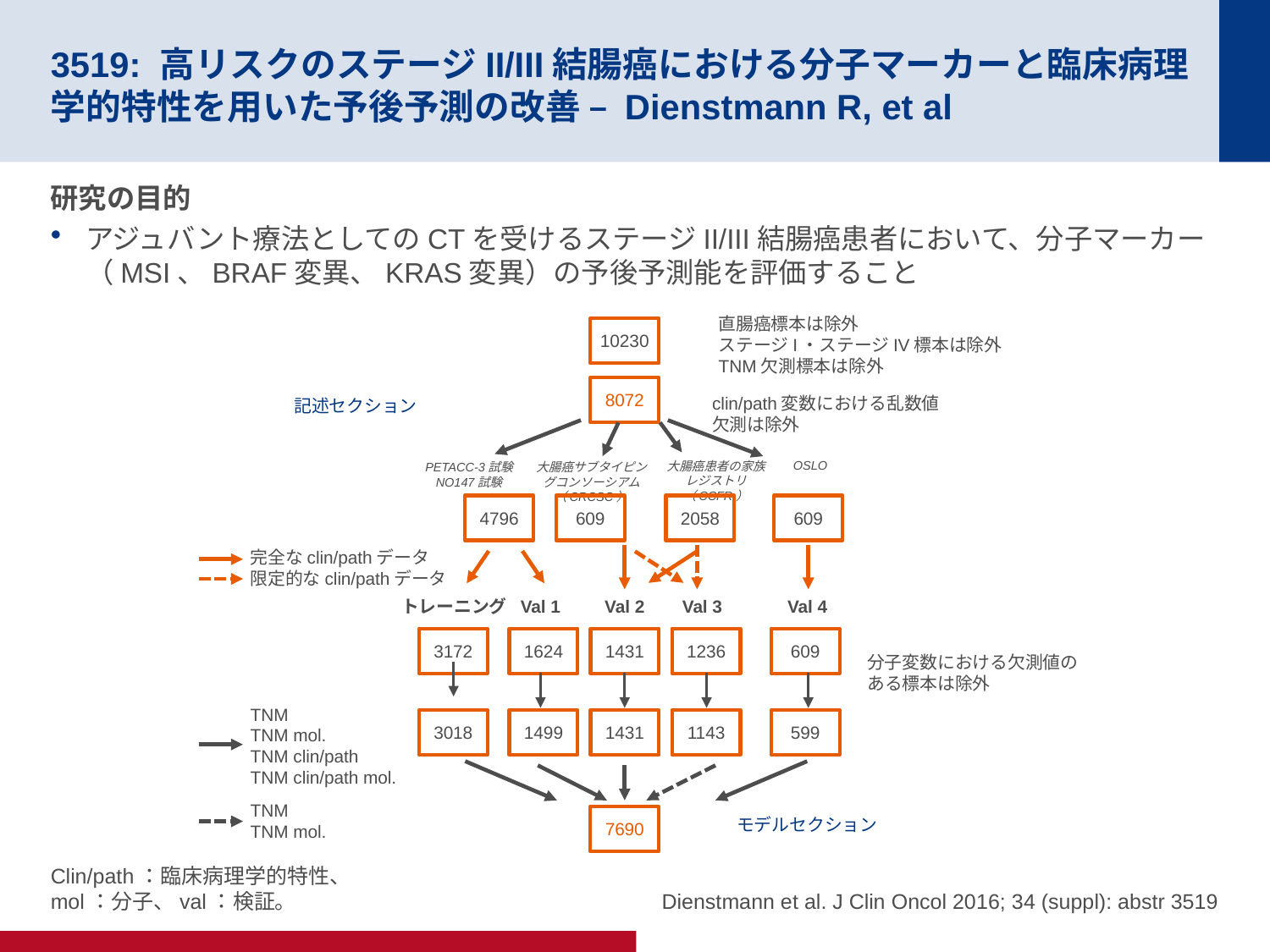

# 3519: 高リスクのステージII/III結腸癌における分子マーカーと臨床病理学的特性を用いた予後予測の改善 – Dienstmann R, et al
研究の目的
アジュバント療法としてのCTを受けるステージII/III結腸癌患者において、分子マーカー（MSI、BRAF変異、KRAS変異）の予後予測能を評価すること

直腸癌標本は除外
ステージI・ステージIV標本は除外
TNM欠測標本は除外

10230

8072
clin/path変数における乱数値欠測は除外
記述セクション
OSLO
大腸癌患者の家族レジストリ（CCFR）
大腸癌サブタイピングコンソーシアム（CRCSC）
PETACC-3試験
NO147試験

4796
609
2058
609
完全なclin/pathデータ
限定的なclin/pathデータ
トレーニング
Val 1
Val 2
Val 3
Val 4

3172
1624
1431
1236
609
分子変数における欠測値のある標本は除外
TNM
TNM mol.
TNM clin/path
TNM clin/path mol.

3018
1499
1431
1143
599
TNM
TNM mol.

モデルセクション
7690
Dienstmann et al. J Clin Oncol 2016; 34 (suppl): abstr 3519
Clin/path：臨床病理学的特性、
mol：分子、val：検証。